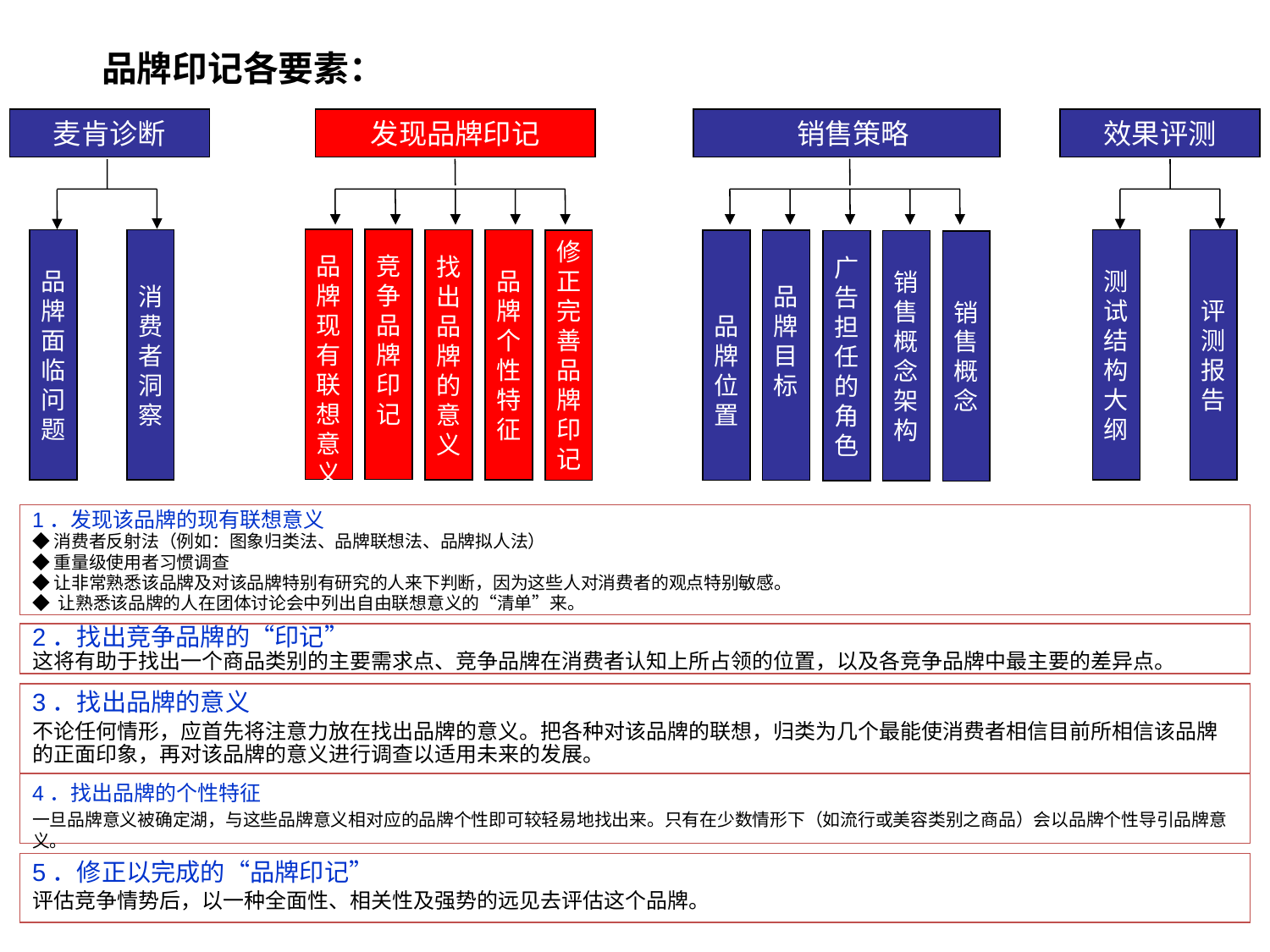

品牌印记各要素：
麦肯诊断
发现品牌印记
 销售策略
效果评测

竞
争
品
牌
印
记

品
牌
现
有
联
想
意
义
品
牌
个
性
特
征
品
牌
面
临
问
题
消
费
者
洞
察
找
出
品
牌
的
意
义
测
试
结
构
大
纲
评
测
报
告
修
正
完
善
品
牌
印
记
品
牌
目
标

品
牌
位
置
销
售
概
念
架
构
广
告
担
任
的
角
色
销
售
概
念
1．发现该品牌的现有联想意义
◆消费者反射法（例如：图象归类法、品牌联想法、品牌拟人法）
◆重量级使用者习惯调查
◆让非常熟悉该品牌及对该品牌特别有研究的人来下判断，因为这些人对消费者的观点特别敏感。
◆ 让熟悉该品牌的人在团体讨论会中列出自由联想意义的“清单”来。
2．找出竞争品牌的“印记”
这将有助于找出一个商品类别的主要需求点、竞争品牌在消费者认知上所占领的位置，以及各竞争品牌中最主要的差异点。
3．找出品牌的意义
不论任何情形，应首先将注意力放在找出品牌的意义。把各种对该品牌的联想，归类为几个最能使消费者相信目前所相信该品牌的正面印象，再对该品牌的意义进行调查以适用未来的发展。
4．找出品牌的个性特征
一旦品牌意义被确定湖，与这些品牌意义相对应的品牌个性即可较轻易地找出来。只有在少数情形下（如流行或美容类别之商品）会以品牌个性导引品牌意义。
5．修正以完成的“品牌印记”
评估竞争情势后，以一种全面性、相关性及强势的远见去评估这个品牌。